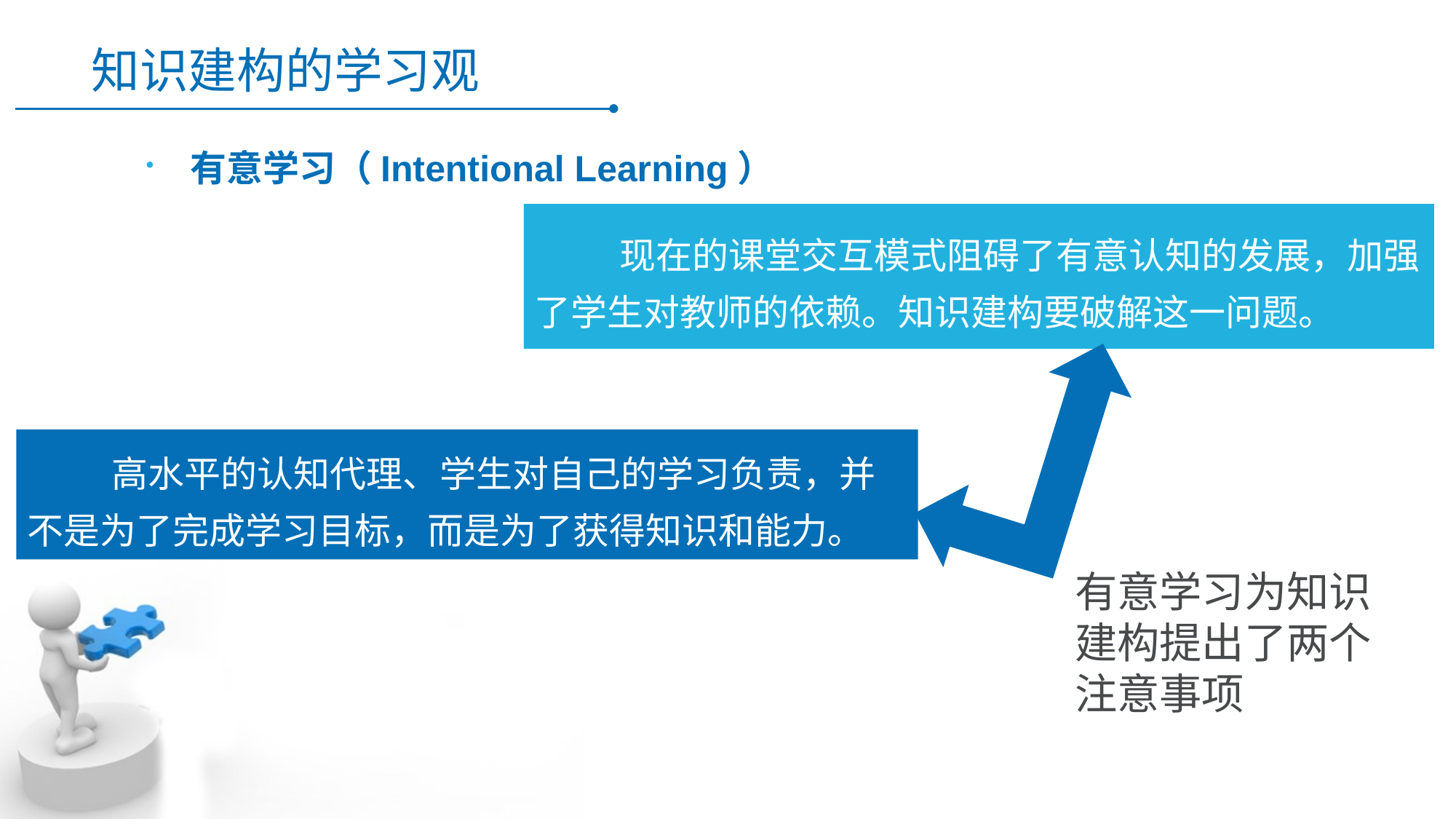

# 知识建构的学习观
有意学习（Intentional Learning）
现在的课堂交互模式阻碍了有意认知的发展，加强了学生对教师的依赖。知识建构要破解这一问题。

高水平的认知代理、学生对自己的学习负责，并不是为了完成学习目标，而是为了获得知识和能力。
有意学习为知识建构提出了两个注意事项